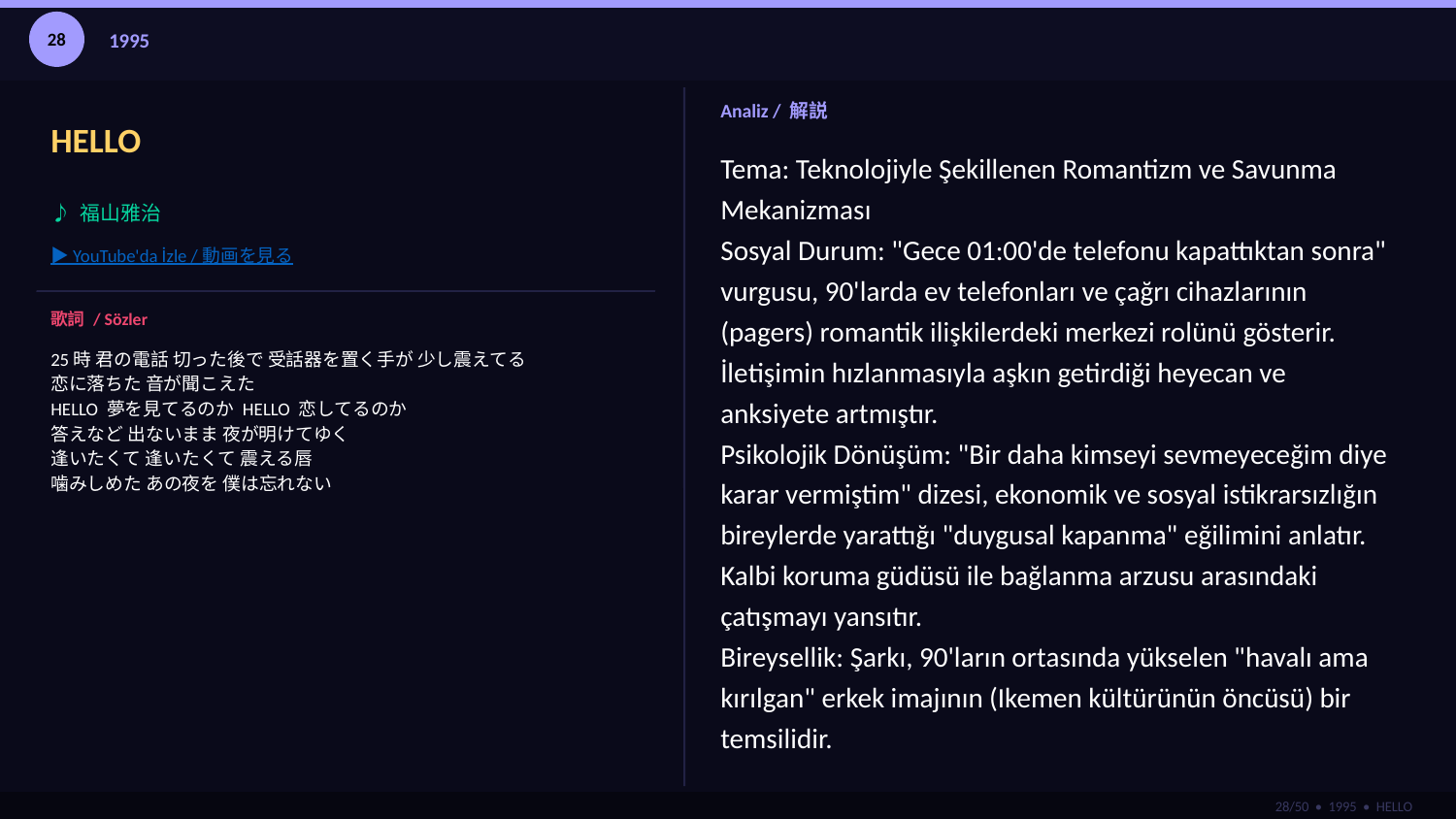

28
1995
HELLO

Analiz / 解説
Tema: Teknolojiyle Şekillenen Romantizm ve Savunma Mekanizması
Sosyal Durum: "Gece 01:00'de telefonu kapattıktan sonra" vurgusu, 90'larda ev telefonları ve çağrı cihazlarının (pagers) romantik ilişkilerdeki merkezi rolünü gösterir. İletişimin hızlanmasıyla aşkın getirdiği heyecan ve anksiyete artmıştır.
Psikolojik Dönüşüm: "Bir daha kimseyi sevmeyeceğim diye karar vermiştim" dizesi, ekonomik ve sosyal istikrarsızlığın bireylerde yarattığı "duygusal kapanma" eğilimini anlatır. Kalbi koruma güdüsü ile bağlanma arzusu arasındaki çatışmayı yansıtır.
Bireysellik: Şarkı, 90'ların ortasında yükselen "havalı ama kırılgan" erkek imajının (Ikemen kültürünün öncüsü) bir temsilidir.
♪ 福山雅治
▶ YouTube'da İzle / 動画を見る

歌詞 / Sözler
25時 君の電話 切った後で 受話器を置く手が 少し震えてる
恋に落ちた 音が聞こえた
HELLO 夢を見てるのか HELLO 恋してるのか
答えなど 出ないまま 夜が明けてゆく
逢いたくて 逢いたくて 震える唇
噛みしめた あの夜を 僕は忘れない

28/50  •  1995  •  HELLO